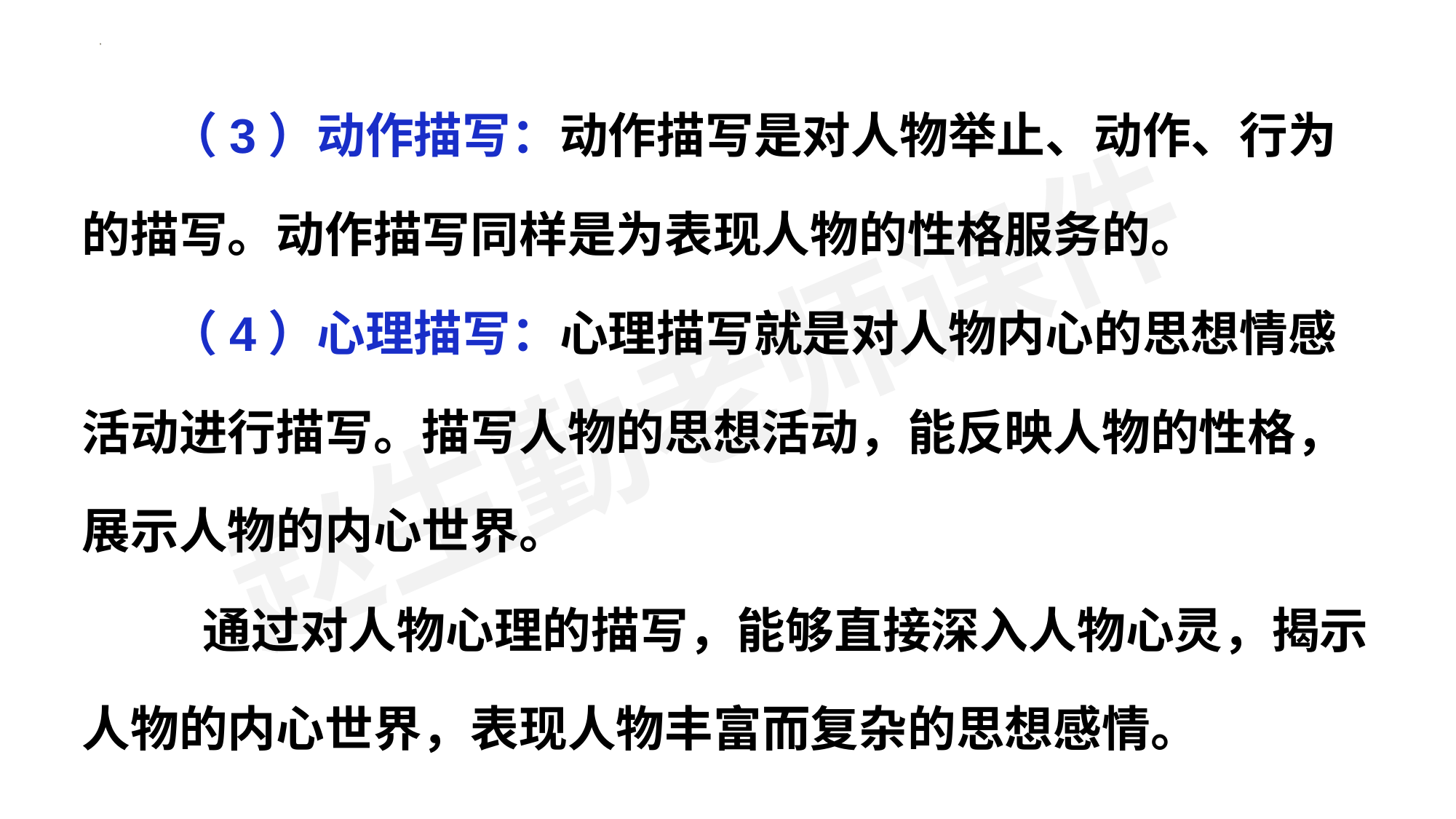

（3）动作描写：动作描写是对人物举止、动作、行为的描写。动作描写同样是为表现人物的性格服务的。
   （4）心理描写：心理描写就是对人物内心的思想情感活动进行描写。描写人物的思想活动，能反映人物的性格，展示人物的内心世界。
      通过对人物心理的描写，能够直接深入人物心灵，揭示人物的内心世界，表现人物丰富而复杂的思想感情。